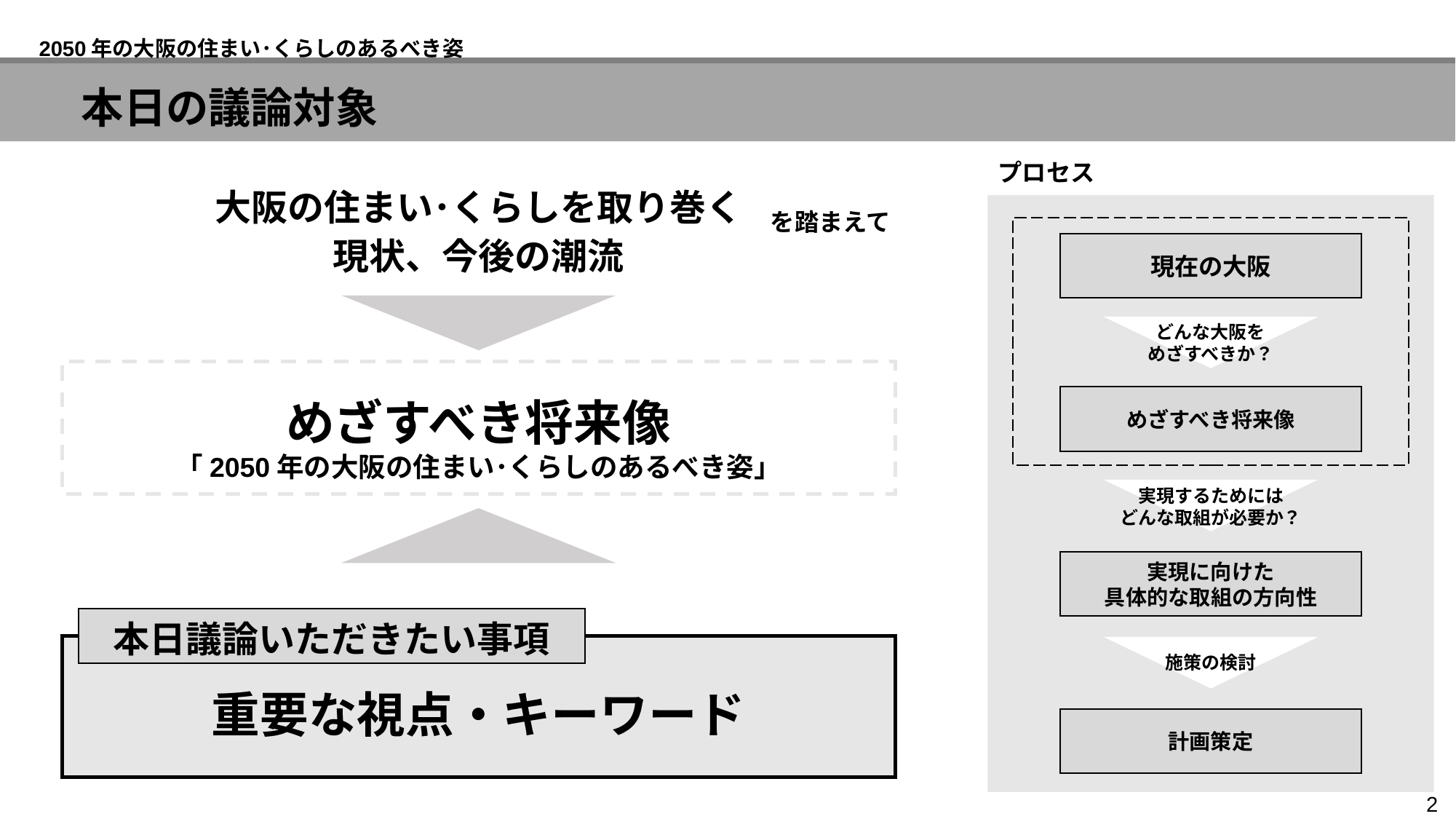

2050年の大阪の住まい･くらしのあるべき姿

　本日の議論対象
プロセス
大阪の住まい･くらしを取り巻く

現状、今後の潮流

を踏まえて

現在の大阪

どんな大阪を
めざすべきか？
めざすべき将来像
めざすべき将来像
「2050年の大阪の住まい･くらしのあるべき姿」

実現するためには
どんな取組が必要か？

実現に向けた
具体的な取組の方向性
本日議論いただきたい事項
重要な視点・キーワード

施策の検討
計画策定
2